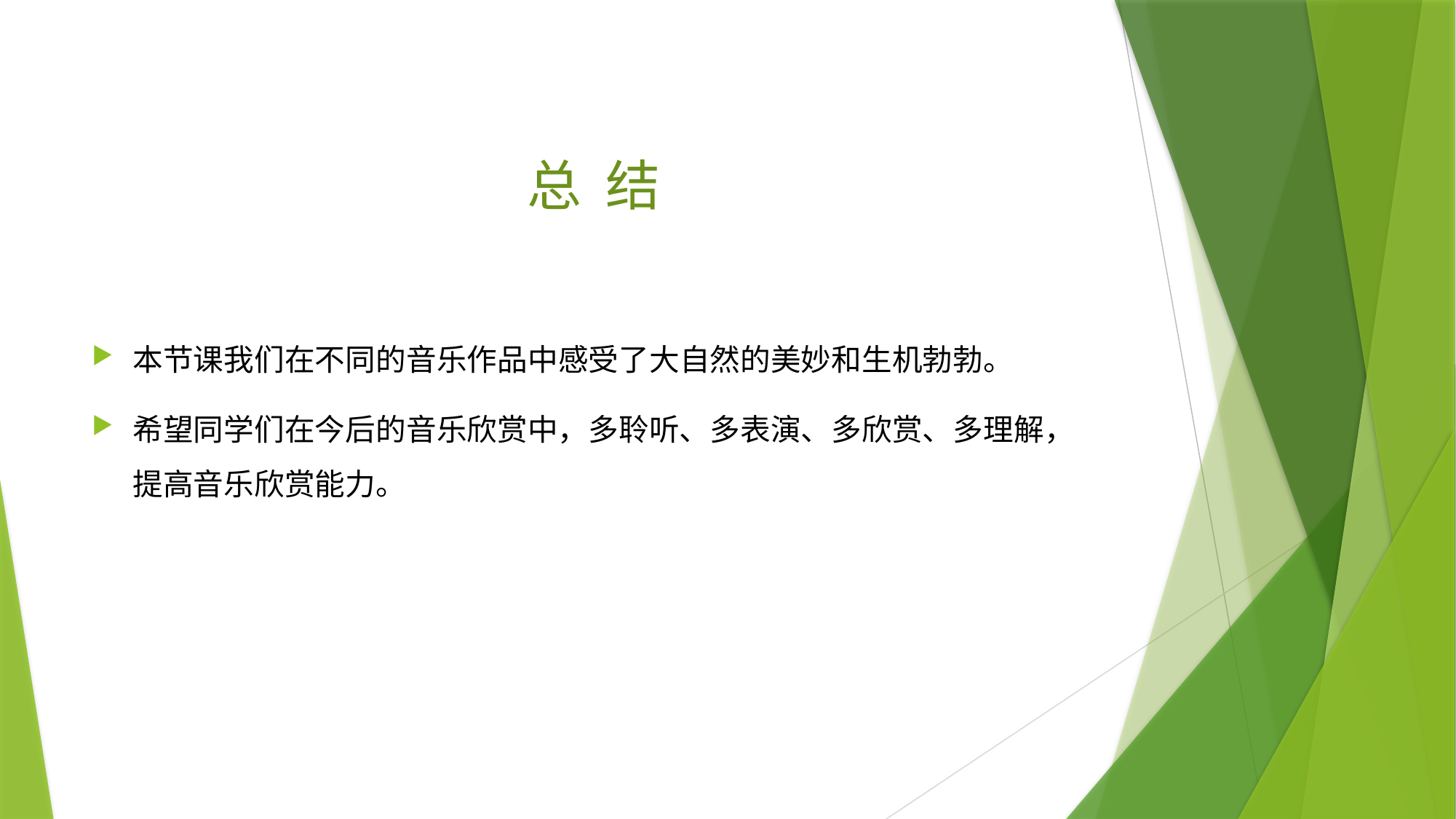

# 总  结

本节课我们在不同的音乐作品中感受了大自然的美妙和生机勃勃。
希望同学们在今后的音乐欣赏中，多聆听、多表演、多欣赏、多理解，提高音乐欣赏能力。